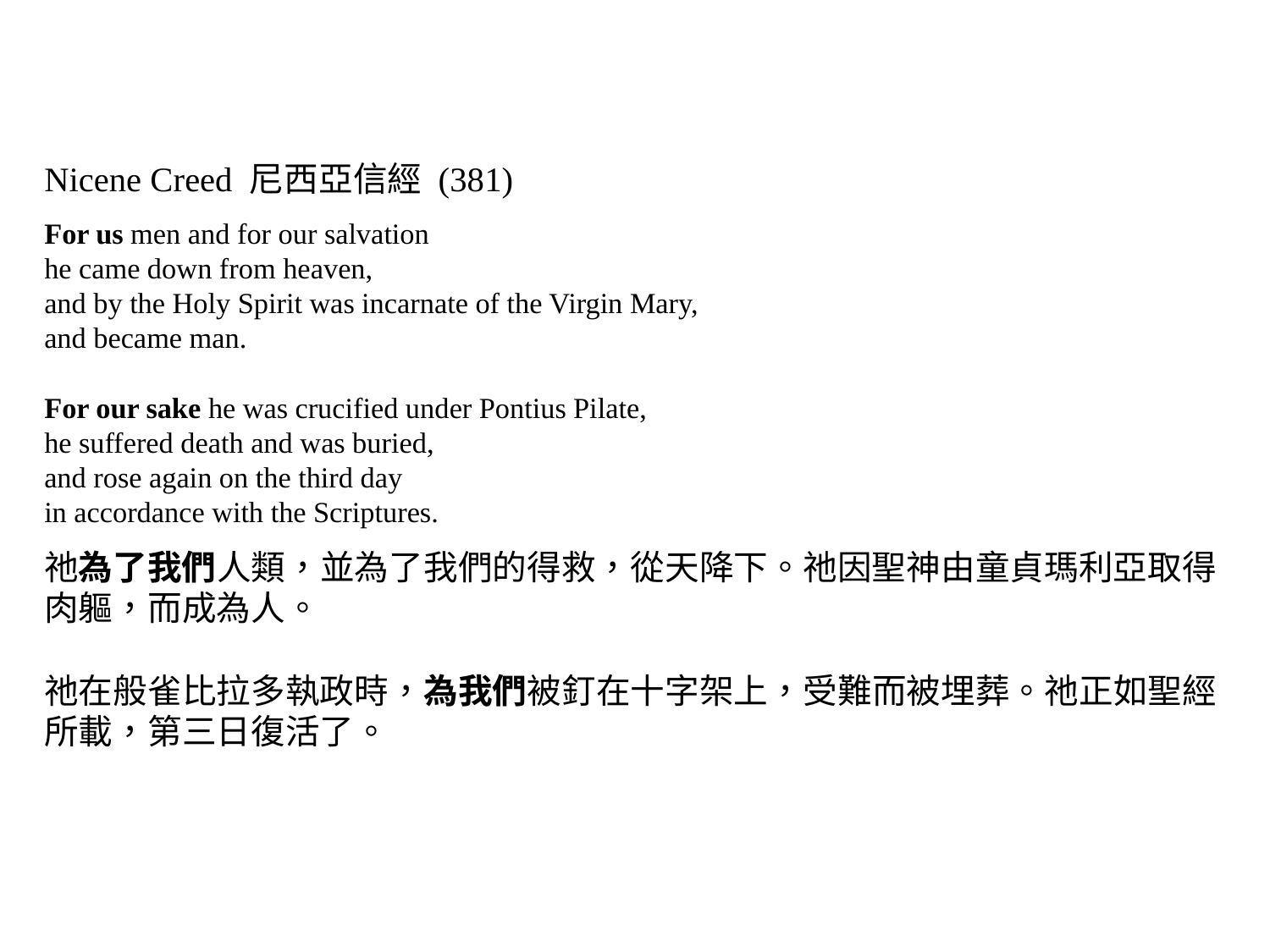

Nicene Creed 尼西亞信經 (381)

For us men and for our salvation
he came down from heaven,
and by the Holy Spirit was incarnate of the Virgin Mary,
and became man.

For our sake he was crucified under Pontius Pilate,
he suffered death and was buried,
and rose again on the third day
in accordance with the Scriptures.

祂為了我們人類，並為了我們的得救，從天降下。祂因聖神由童貞瑪利亞取得肉軀，而成為人。

祂在般雀比拉多執政時，為我們被釘在十字架上，受難而被埋葬。祂正如聖經所載，第三日復活了。